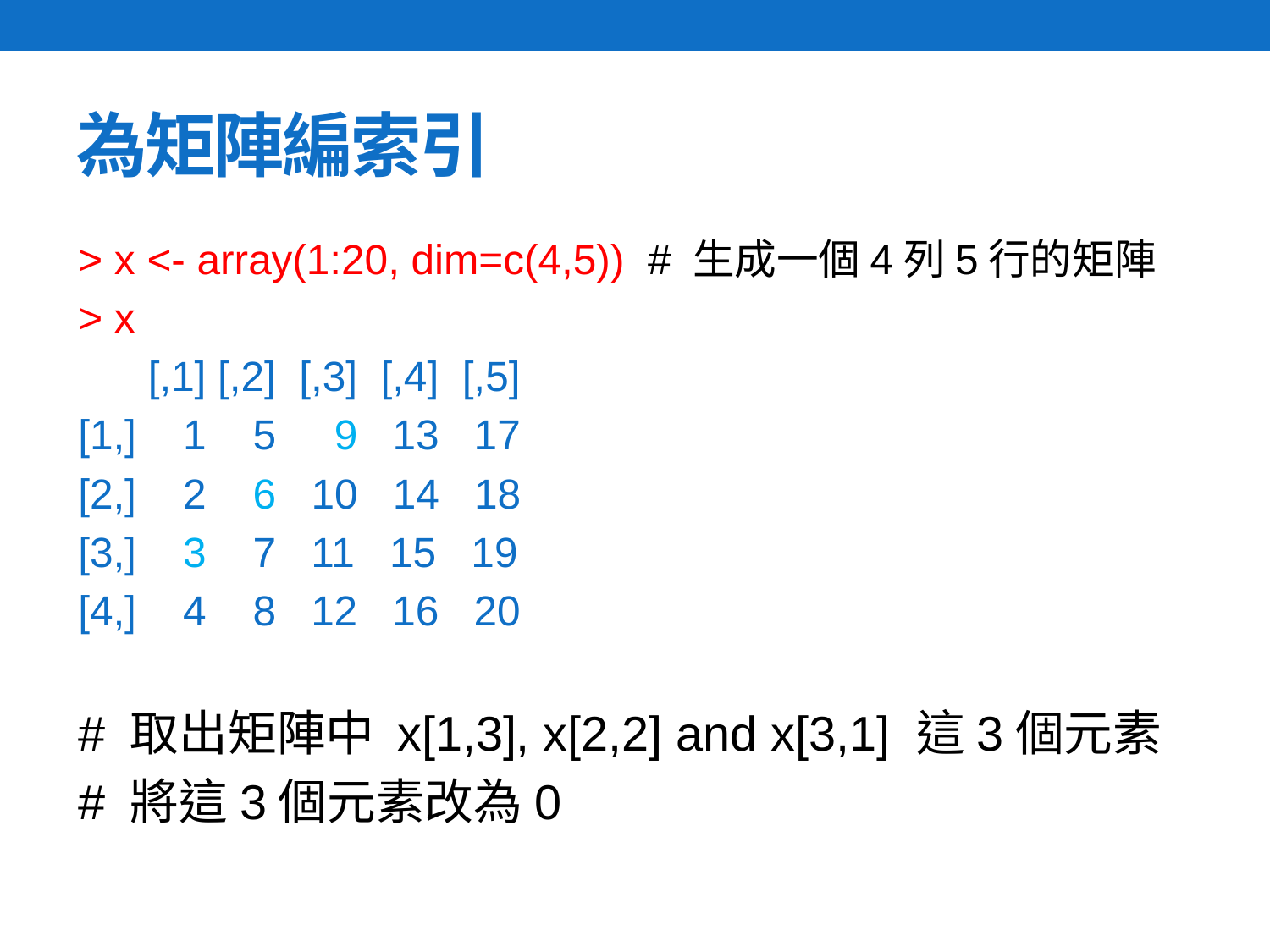

# 為矩陣編索引
> x <- array(1:20, dim=c(4,5))  # 生成一個4列5行的矩陣
> x
      [,1] [,2]  [,3]  [,4]  [,5]
[1,]    1    5     9   13   17
[2,]    2    6   10   14   18
[3,]    3    7   11   15   19
[4,]    4    8   12   16   20

# 取出矩陣中 x[1,3], x[2,2] and x[3,1] 這3個元素
# 將這3個元素改為0